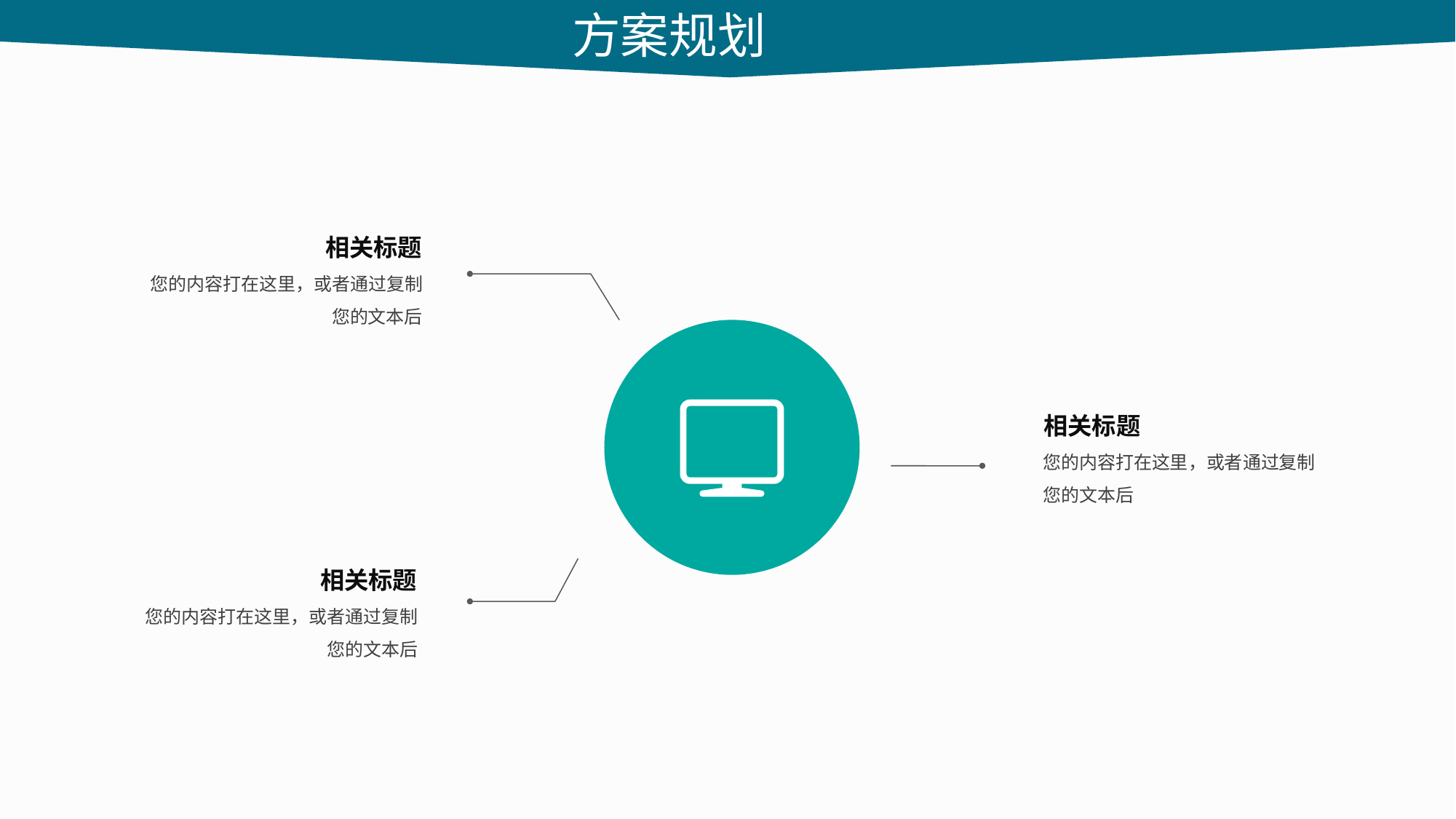

方案规划

相关标题
您的内容打在这里，或者通过复制您的文本后

相关标题
您的内容打在这里，或者通过复制您的文本后

相关标题
您的内容打在这里，或者通过复制您的文本后